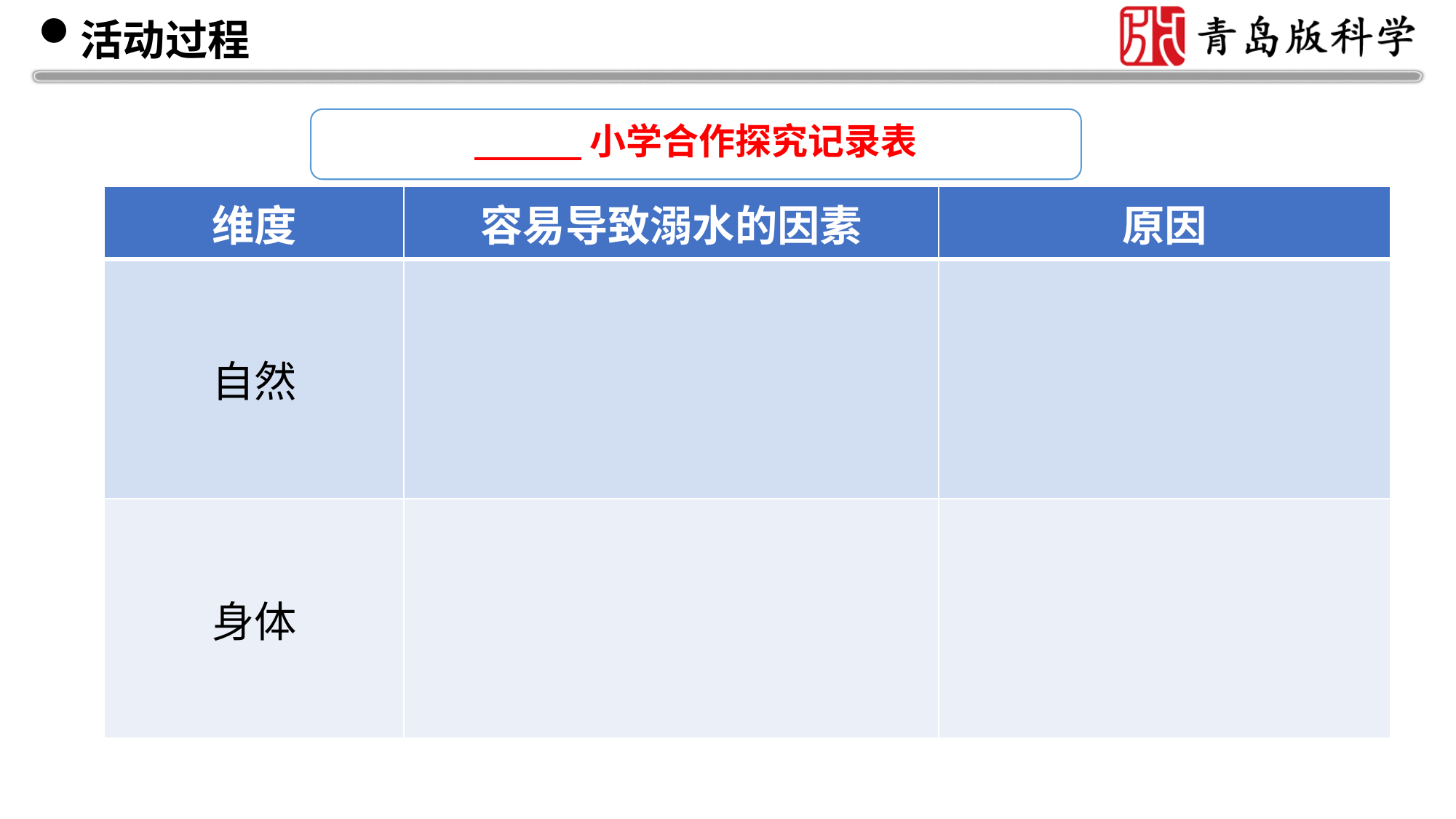

小学合作探究记录表
| 维度 | 容易导致溺水的因素 | 原因 |
| --- | --- | --- |
| 自然 |  |  |
| 身体 |  |  |